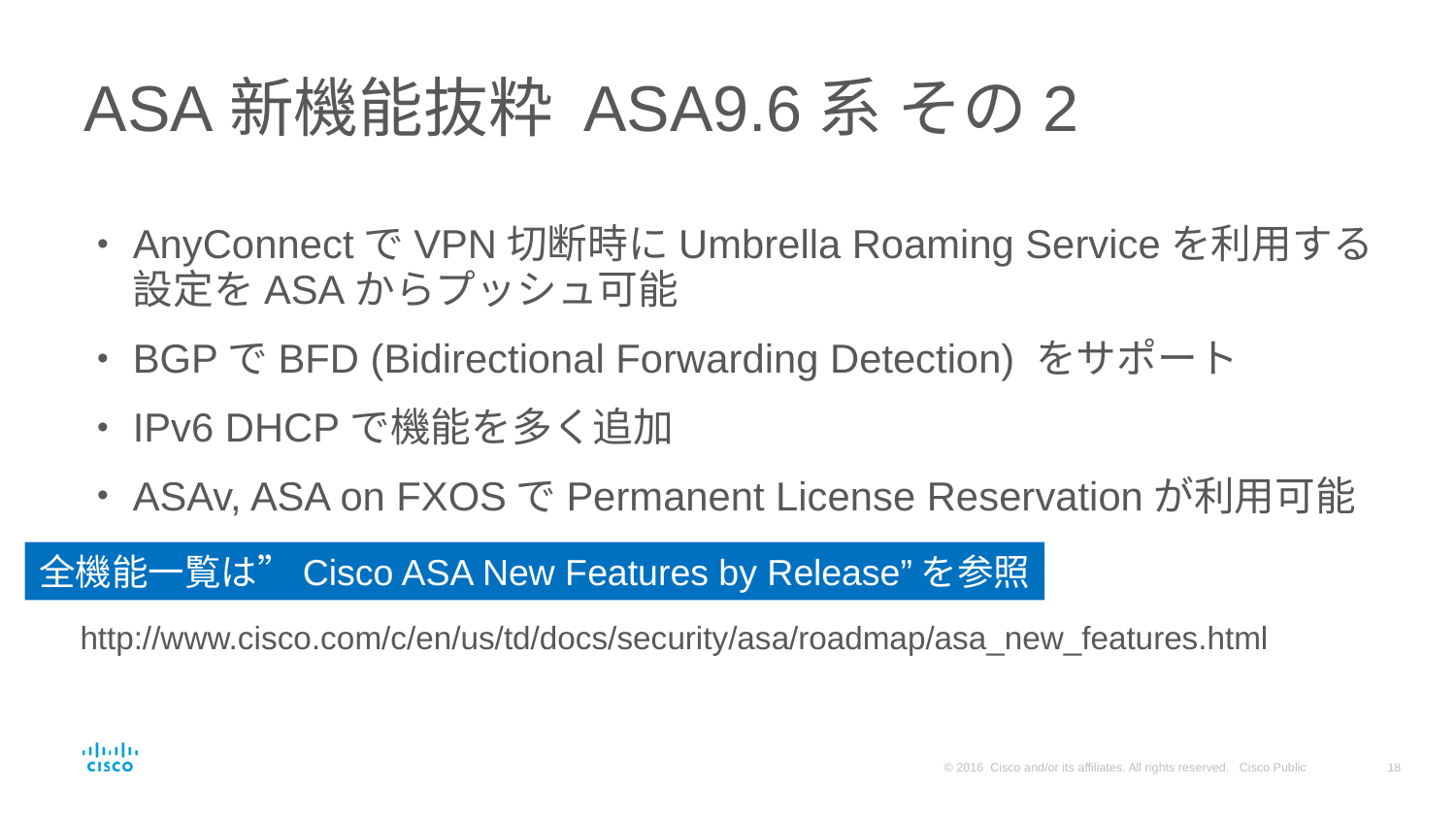

# ASA新機能抜粋 ASA9.6系 その2
AnyConnectでVPN切断時にUmbrella Roaming Serviceを利用する設定をASAからプッシュ可能
BGPでBFD (Bidirectional Forwarding Detection) をサポート
IPv6 DHCPで機能を多く追加
ASAv, ASA on FXOSでPermanent License Reservationが利用可能

全機能一覧は”Cisco ASA New Features by Release”を参照
http://www.cisco.com/c/en/us/td/docs/security/asa/roadmap/asa_new_features.html